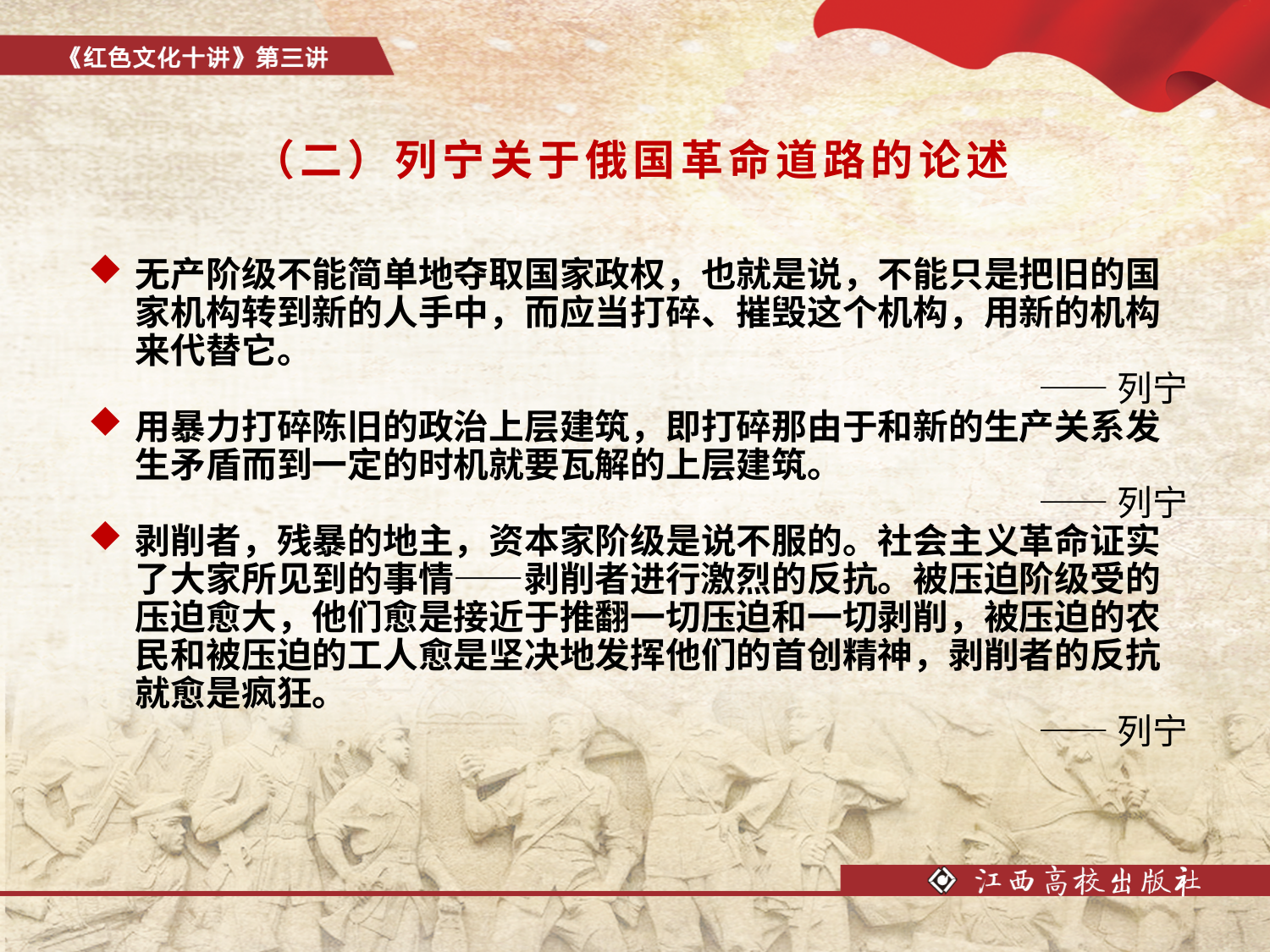

# （二）列宁关于俄国革命道路的论述
无产阶级不能简单地夺取国家政权，也就是说，不能只是把旧的国家机构转到新的人手中，而应当打碎、摧毁这个机构，用新的机构来代替它。
——列宁
用暴力打碎陈旧的政治上层建筑，即打碎那由于和新的生产关系发生矛盾而到一定的时机就要瓦解的上层建筑。
——列宁
剥削者，残暴的地主，资本家阶级是说不服的。社会主义革命证实了大家所见到的事情——剥削者进行激烈的反抗。被压迫阶级受的压迫愈大，他们愈是接近于推翻一切压迫和一切剥削，被压迫的农民和被压迫的工人愈是坚决地发挥他们的首创精神，剥削者的反抗就愈是疯狂。
——列宁